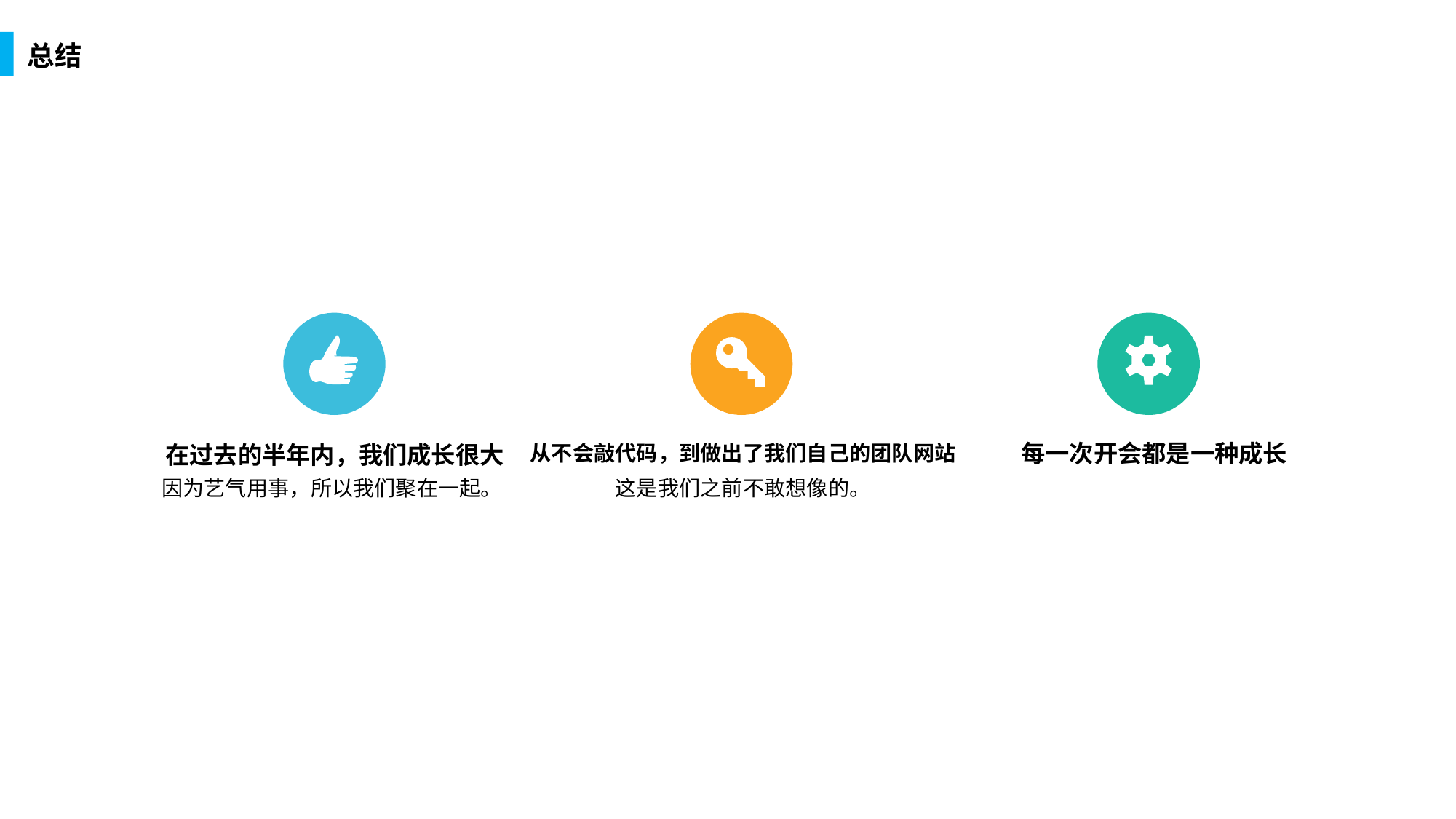

总结

在过去的半年内，我们成长很大
因为艺气用事，所以我们聚在一起。

从不会敲代码，到做出了我们自己的团队网站
这是我们之前不敢想像的。

每一次开会都是一种成长